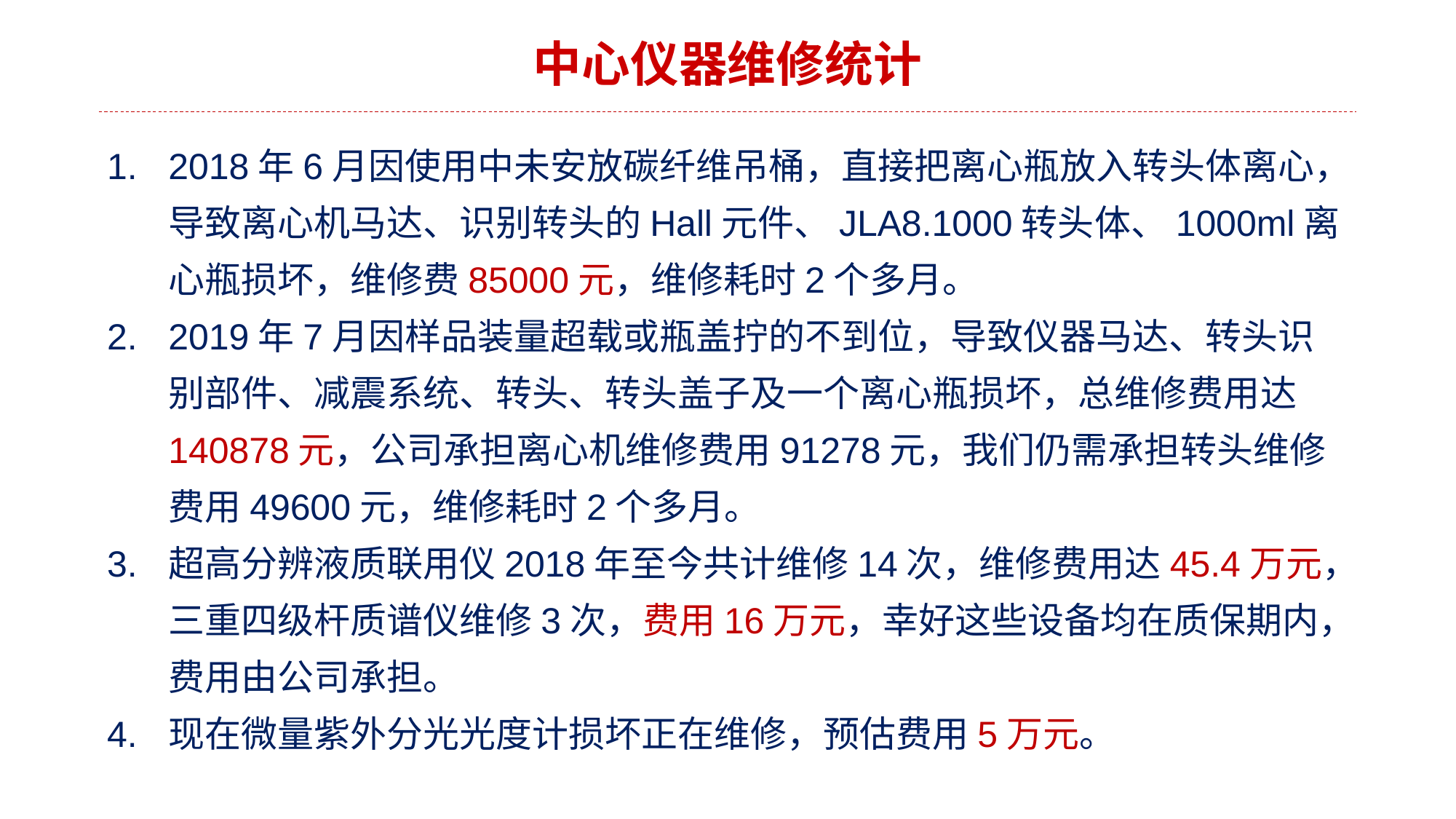

中心仪器维修统计
2018年6月因使用中未安放碳纤维吊桶，直接把离心瓶放入转头体离心，导致离心机马达、识别转头的Hall元件、JLA8.1000转头体、1000ml离心瓶损坏，维修费85000元，维修耗时2个多月。
2019年7月因样品装量超载或瓶盖拧的不到位，导致仪器马达、转头识别部件、减震系统、转头、转头盖子及一个离心瓶损坏，总维修费用达140878元，公司承担离心机维修费用91278元，我们仍需承担转头维修费用49600元，维修耗时2个多月。
超高分辨液质联用仪2018年至今共计维修14次，维修费用达45.4万元，三重四级杆质谱仪维修3次，费用16万元，幸好这些设备均在质保期内，费用由公司承担。
现在微量紫外分光光度计损坏正在维修，预估费用5万元。